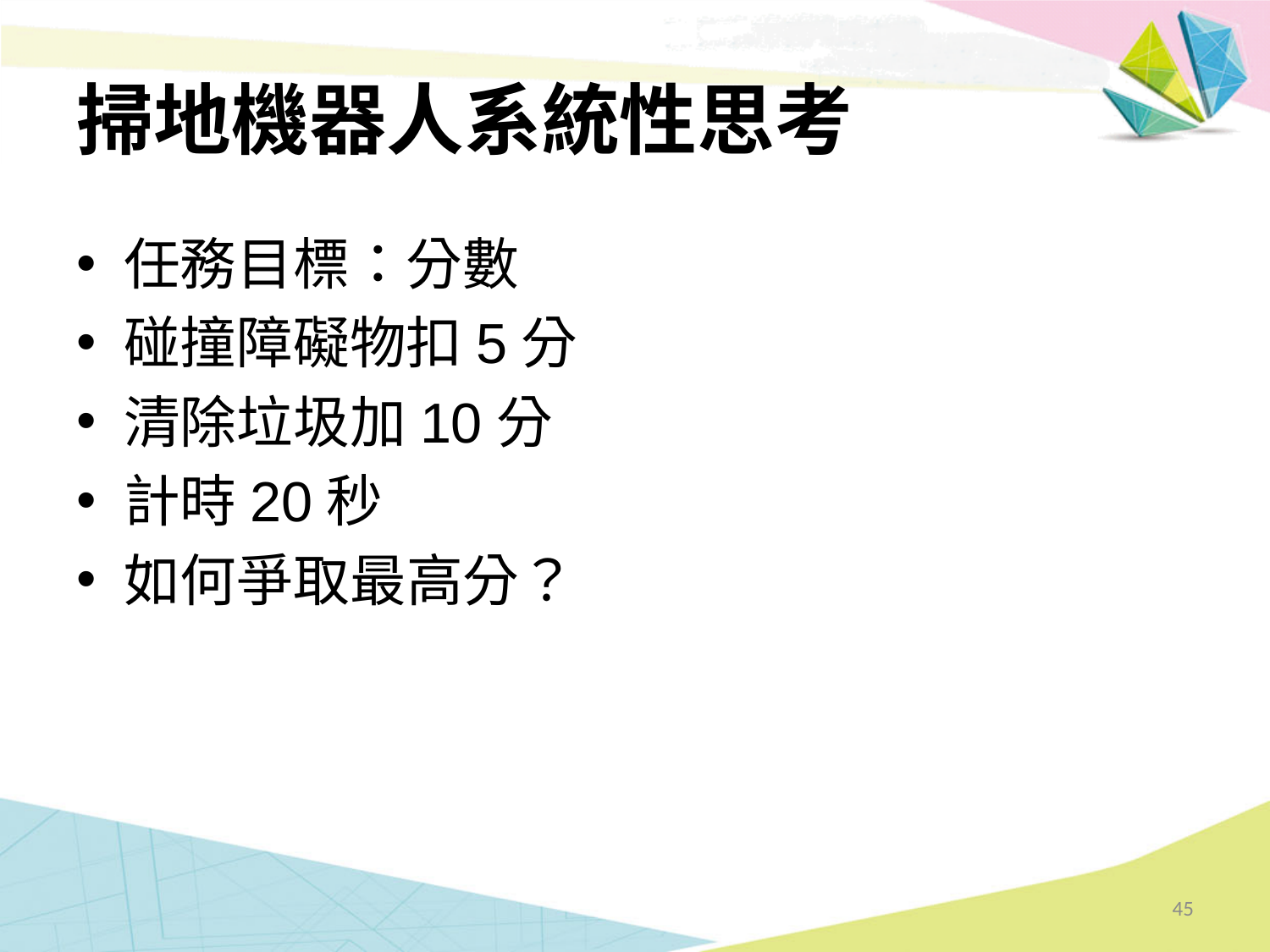

# 掃地機器人系統性思考
任務目標：分數
碰撞障礙物扣5分
清除垃圾加10分
計時20秒
如何爭取最高分？

45